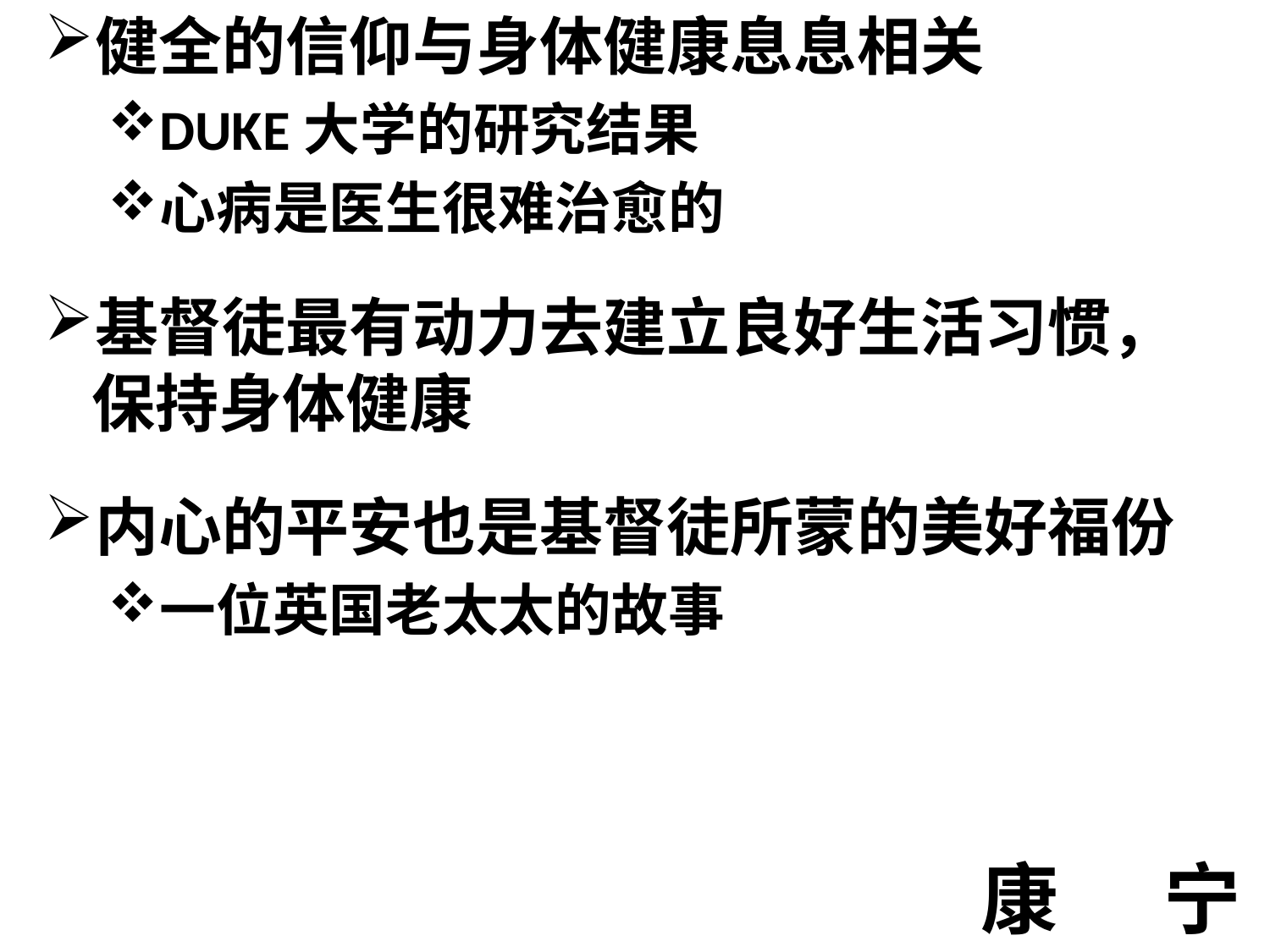

健全的信仰与身体健康息息相关
DUKE大学的研究结果
心病是医生很难治愈的

基督徒最有动力去建立良好生活习惯，保持身体健康

内心的平安也是基督徒所蒙的美好福份
一位英国老太太的故事
# 康      宁